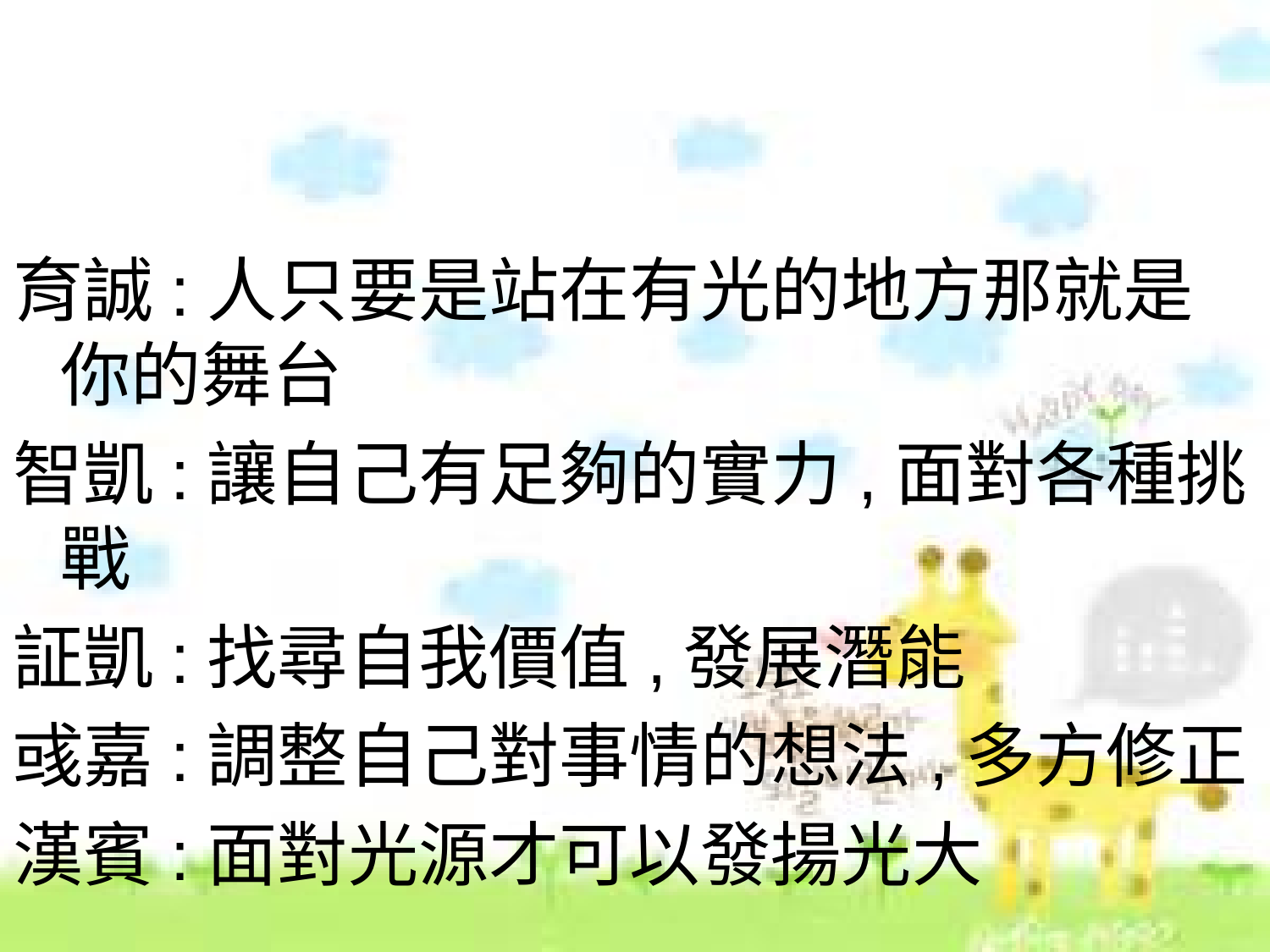

育誠:人只要是站在有光的地方那就是你的舞台
智凱:讓自己有足夠的實力,面對各種挑戰
証凱:找尋自我價值,發展潛能
彧嘉:調整自己對事情的想法,多方修正
漢賓:面對光源才可以發揚光大